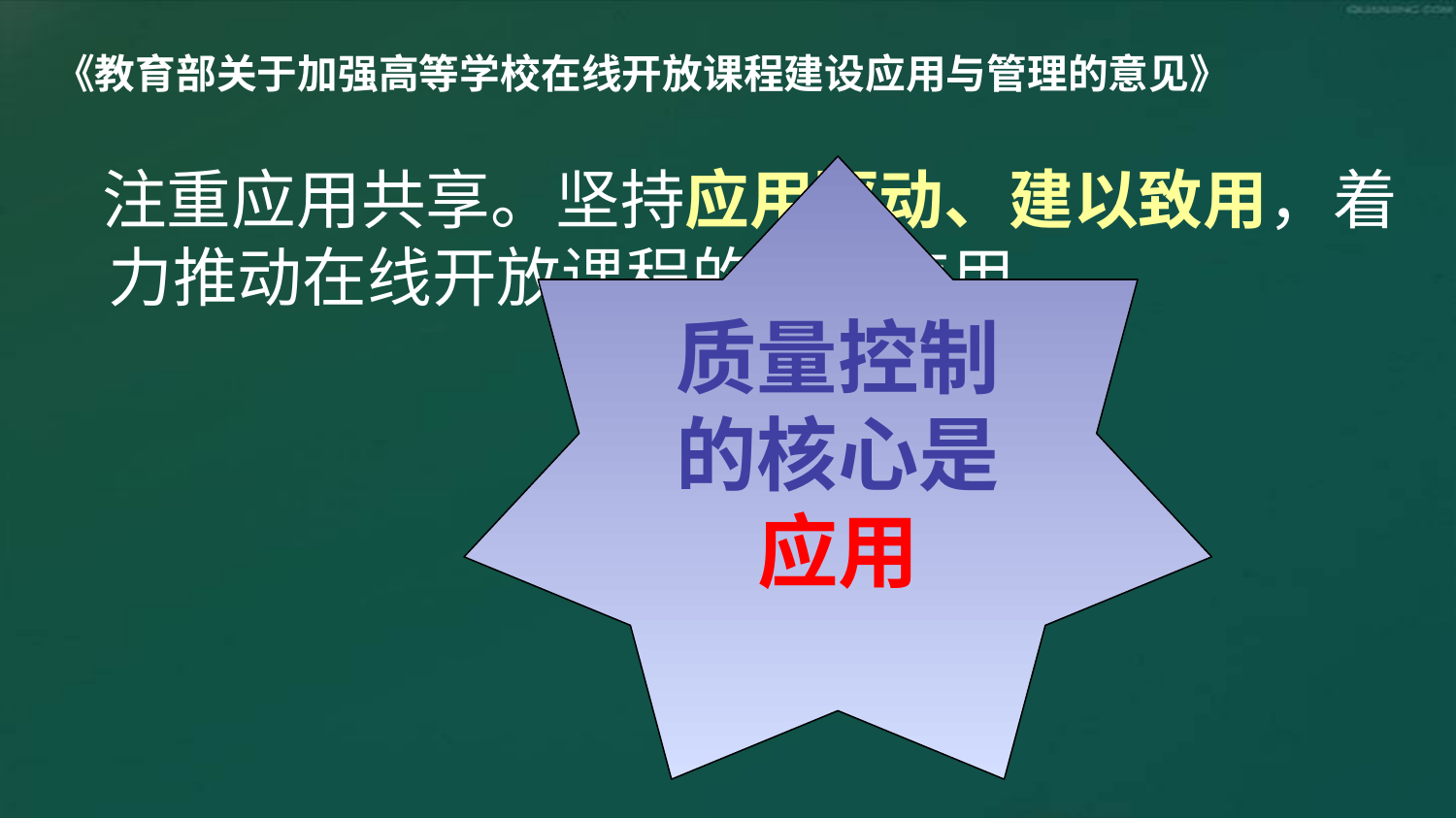

# 《教育部关于加强高等学校在线开放课程建设应用与管理的意见》
　注重应用共享。坚持应用驱动、建以致用，着力推动在线开放课程的广泛应用。
质量控制的核心是应用